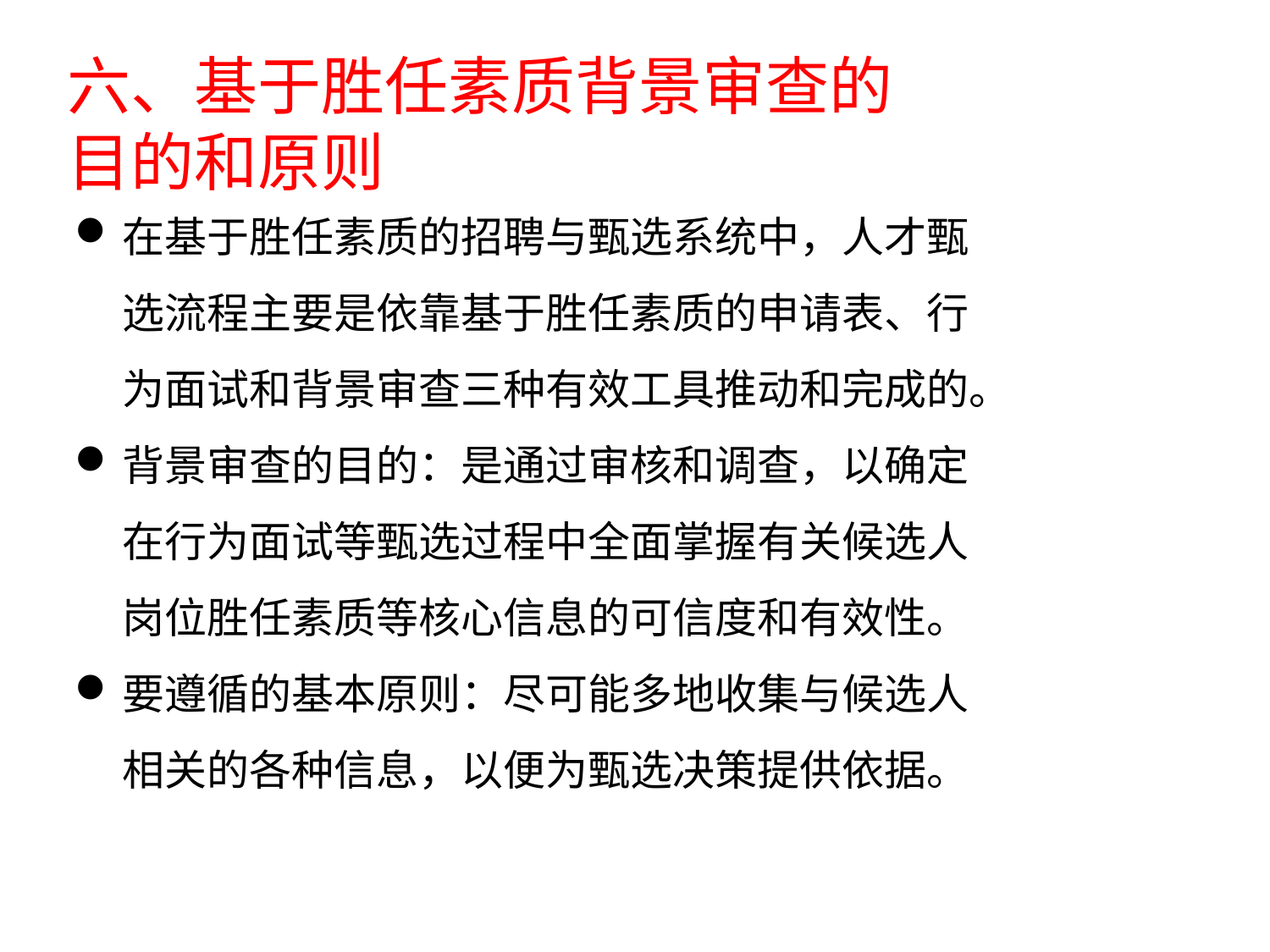

# 六、基于胜任素质背景审查的目的和原则
在基于胜任素质的招聘与甄选系统中，人才甄选流程主要是依靠基于胜任素质的申请表、行为面试和背景审查三种有效工具推动和完成的。
背景审查的目的：是通过审核和调查，以确定在行为面试等甄选过程中全面掌握有关候选人岗位胜任素质等核心信息的可信度和有效性。
要遵循的基本原则：尽可能多地收集与候选人相关的各种信息，以便为甄选决策提供依据。